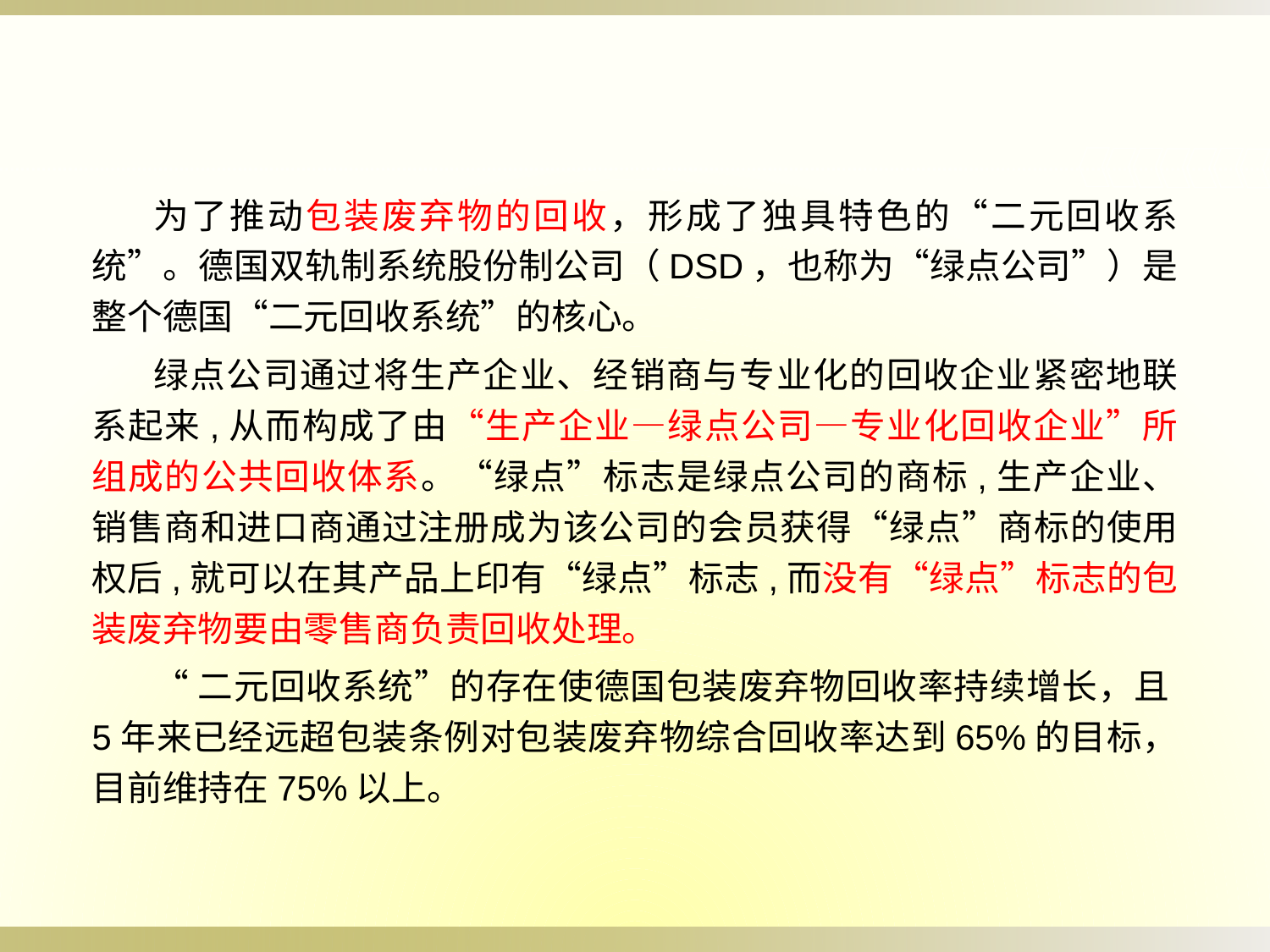

为了推动包装废弃物的回收，形成了独具特色的“二元回收系统”。德国双轨制系统股份制公司（DSD，也称为“绿点公司”）是整个德国“二元回收系统”的核心。
绿点公司通过将生产企业、经销商与专业化的回收企业紧密地联系起来,从而构成了由“生产企业—绿点公司—专业化回收企业”所组成的公共回收体系。“绿点”标志是绿点公司的商标,生产企业、销售商和进口商通过注册成为该公司的会员获得“绿点”商标的使用权后,就可以在其产品上印有“绿点”标志,而没有“绿点”标志的包装废弃物要由零售商负责回收处理。
“二元回收系统”的存在使德国包装废弃物回收率持续增长，且5年来已经远超包装条例对包装废弃物综合回收率达到65%的目标，目前维持在75%以上。